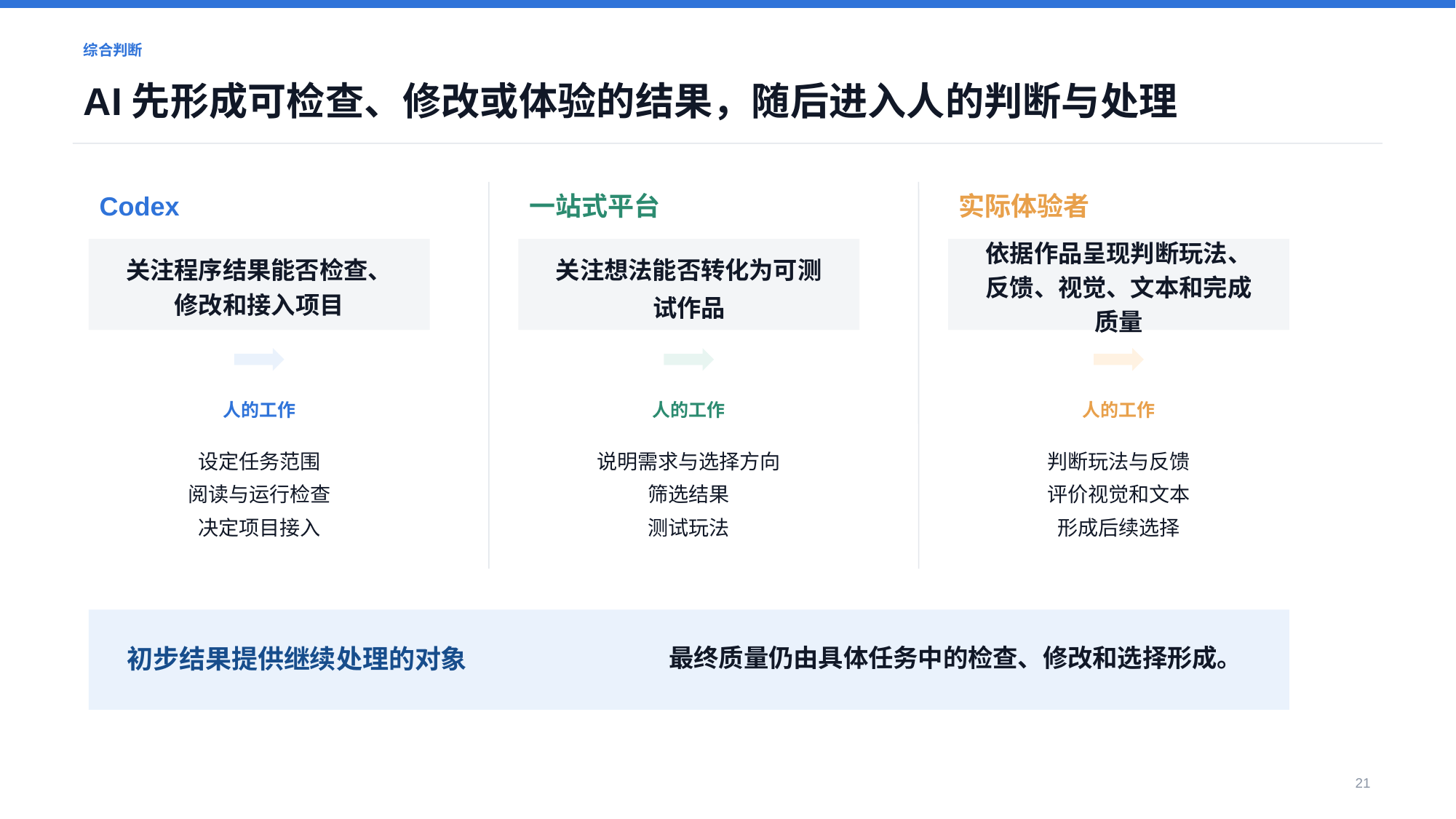

综合判断
AI先形成可检查、修改或体验的结果，随后进入人的判断与处理

Codex

一站式平台

实际体验者

关注程序结果能否检查、修改和接入项目
关注想法能否转化为可测试作品
依据作品呈现判断玩法、反馈、视觉、文本和完成质量

人的工作
人的工作
人的工作
设定任务范围
阅读与运行检查
决定项目接入
说明需求与选择方向
筛选结果
测试玩法
判断玩法与反馈
评价视觉和文本
形成后续选择

初步结果提供继续处理的对象
最终质量仍由具体任务中的检查、修改和选择形成。

21